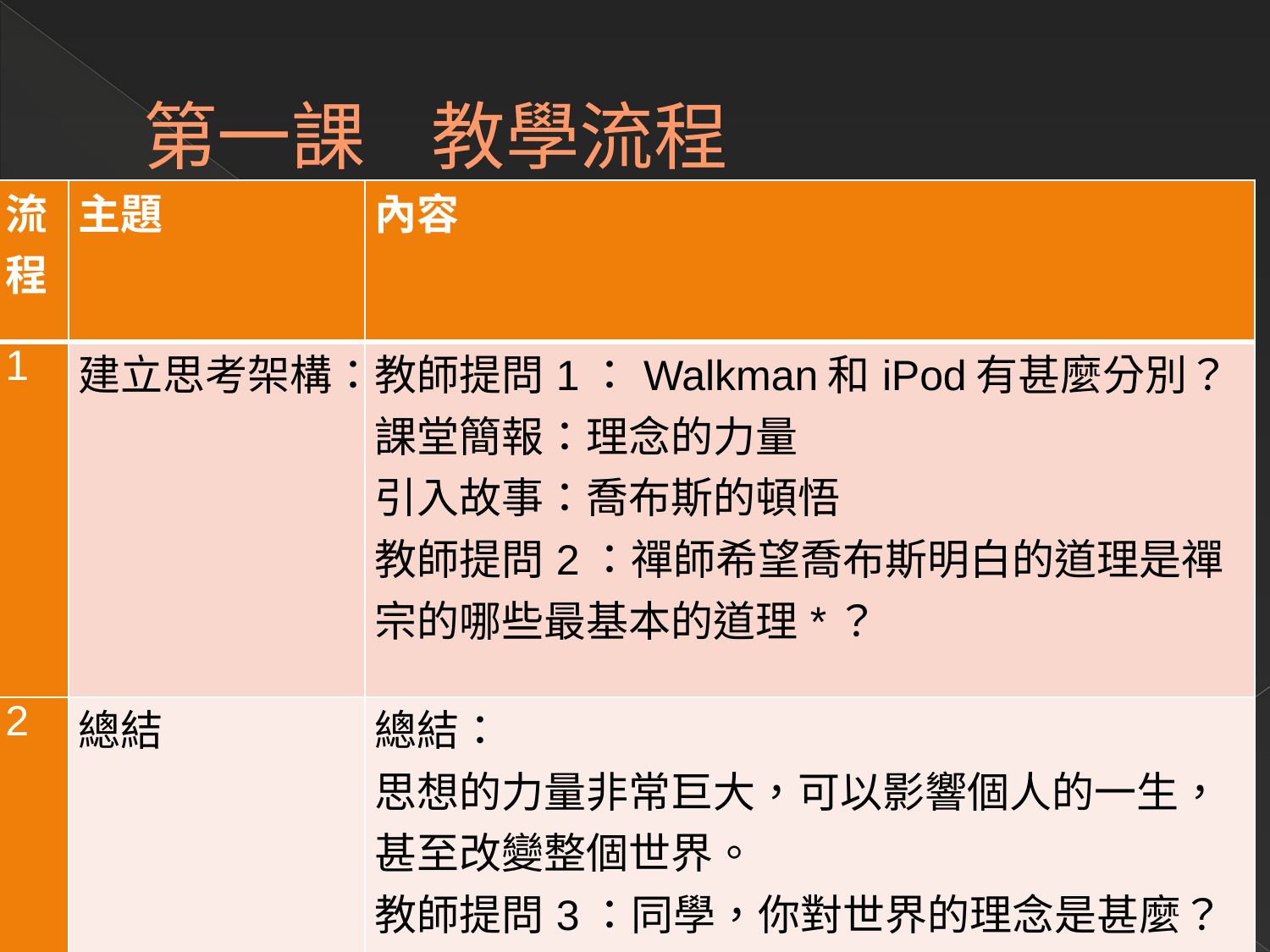

# 第一課    教學流程
| 流程 | 主題 | 內容 |
| --- | --- | --- |
| 1 | 建立思考架構： | 教師提問1：Walkman和iPod有甚麼分別？ 課堂簡報：理念的力量 引入故事：喬布斯的頓悟 教師提問2：禪師希望喬布斯明白的道理是禪宗的哪些最基本的道理\*？ |
| 2 | 總結 | 總結： 思想的力量非常巨大，可以影響個人的一生，甚至改變整個世界。 教師提問3：同學，你對世界的理念是甚麼？受了誰的影響？如果沒有，你會怎樣去尋找自己的理念？ |